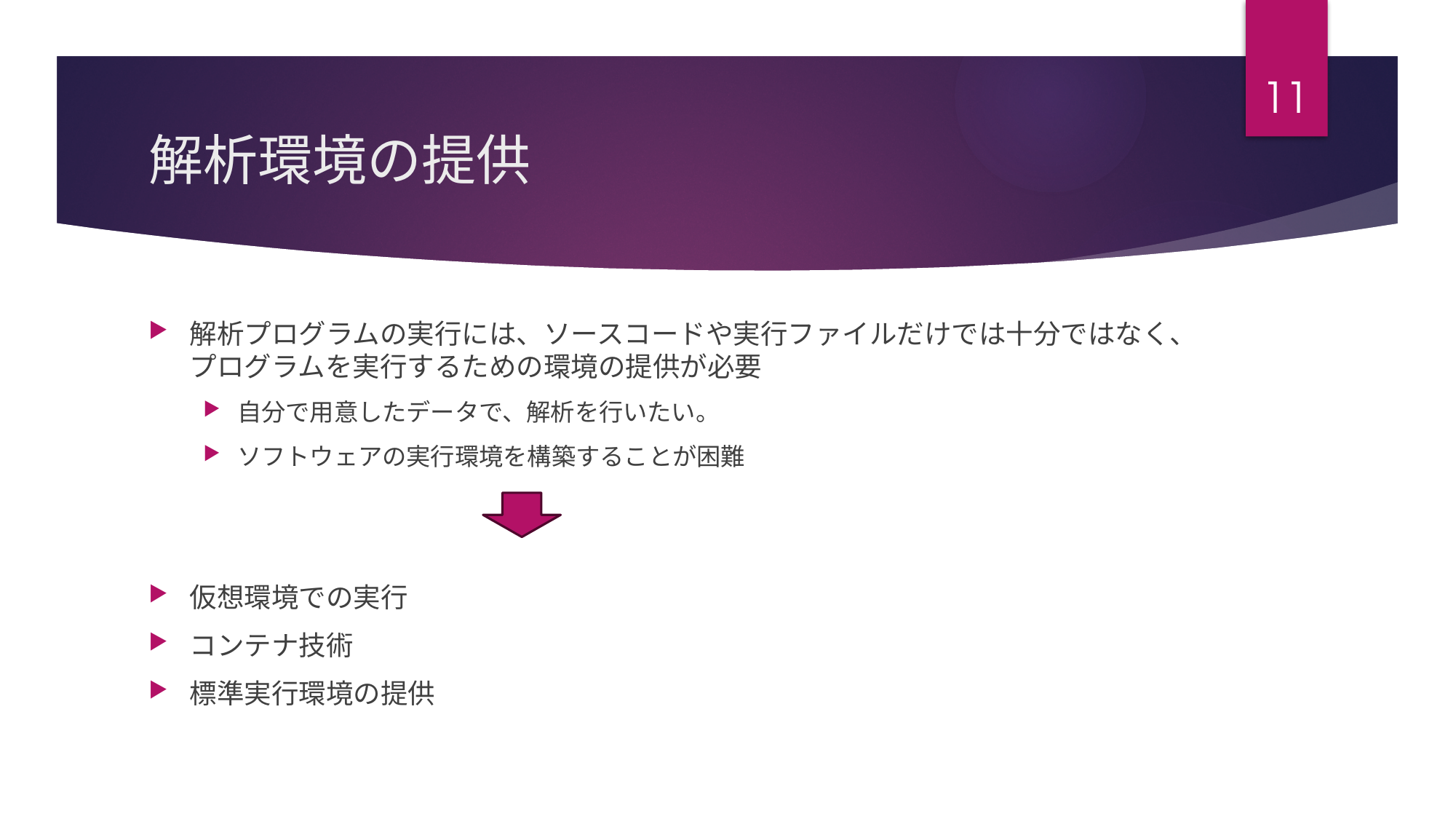

11
# 解析環境の提供
解析プログラムの実行には、ソースコードや実行ファイルだけでは十分ではなく、プログラムを実行するための環境の提供が必要
自分で用意したデータで、解析を行いたい。
ソフトウェアの実行環境を構築することが困難

仮想環境での実行
コンテナ技術
標準実行環境の提供